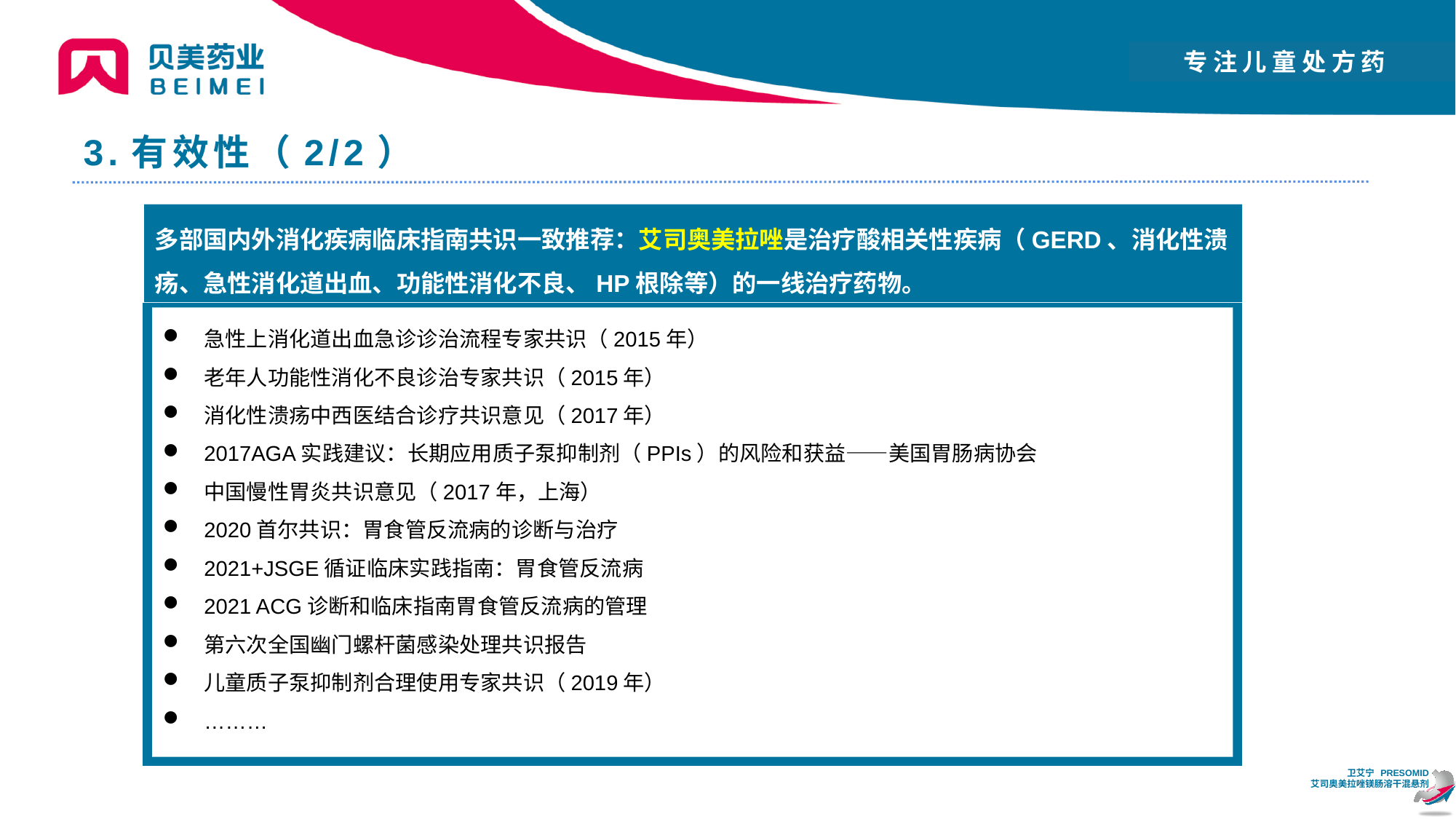

# 3.有效性（2/2）
多部国内外消化疾病临床指南共识一致推荐：艾司奥美拉唑是治疗酸相关性疾病（GERD、消化性溃疡、急性消化道出血、功能性消化不良、HP根除等）的一线治疗药物。

急性上消化道出血急诊诊治流程专家共识（2015年）
老年人功能性消化不良诊治专家共识（2015年）
消化性溃疡中西医结合诊疗共识意见（2017年）
2017AGA实践建议：长期应用质子泵抑制剂（PPIs）的风险和获益——美国胃肠病协会
中国慢性胃炎共识意见（2017年，上海）
2020首尔共识：胃食管反流病的诊断与治疗
2021+JSGE循证临床实践指南：胃食管反流病
2021 ACG诊断和临床指南胃食管反流病的管理
第六次全国幽门螺杆菌感染处理共识报告
儿童质子泵抑制剂合理使用专家共识（2019年）
………